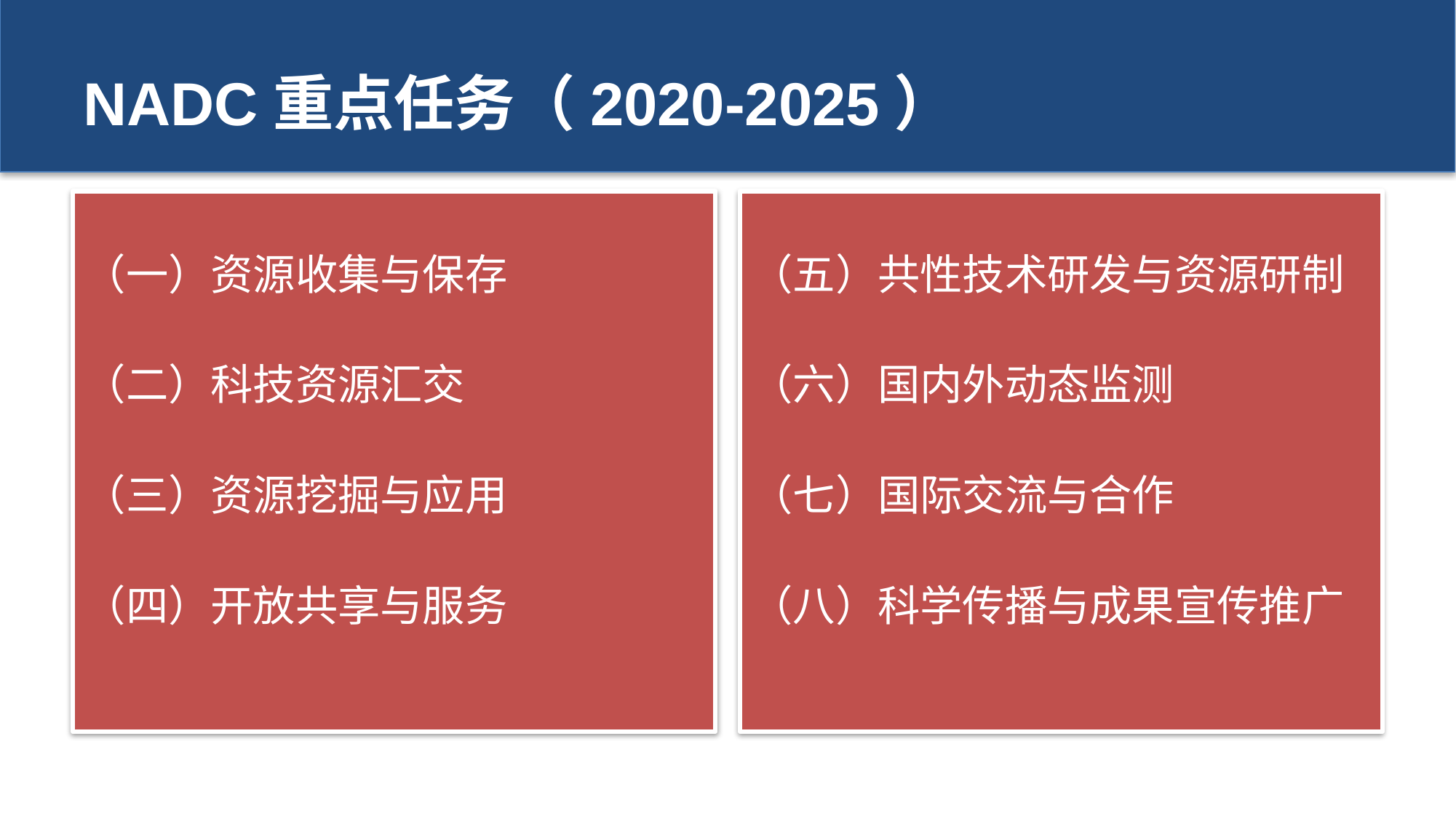

# NADC重点任务（2020-2025）
（一）资源收集与保存
（二）科技资源汇交
（三）资源挖掘与应用
（四）开放共享与服务
（五）共性技术研发与资源研制
（六）国内外动态监测
（七）国际交流与合作
（八）科学传播与成果宣传推广